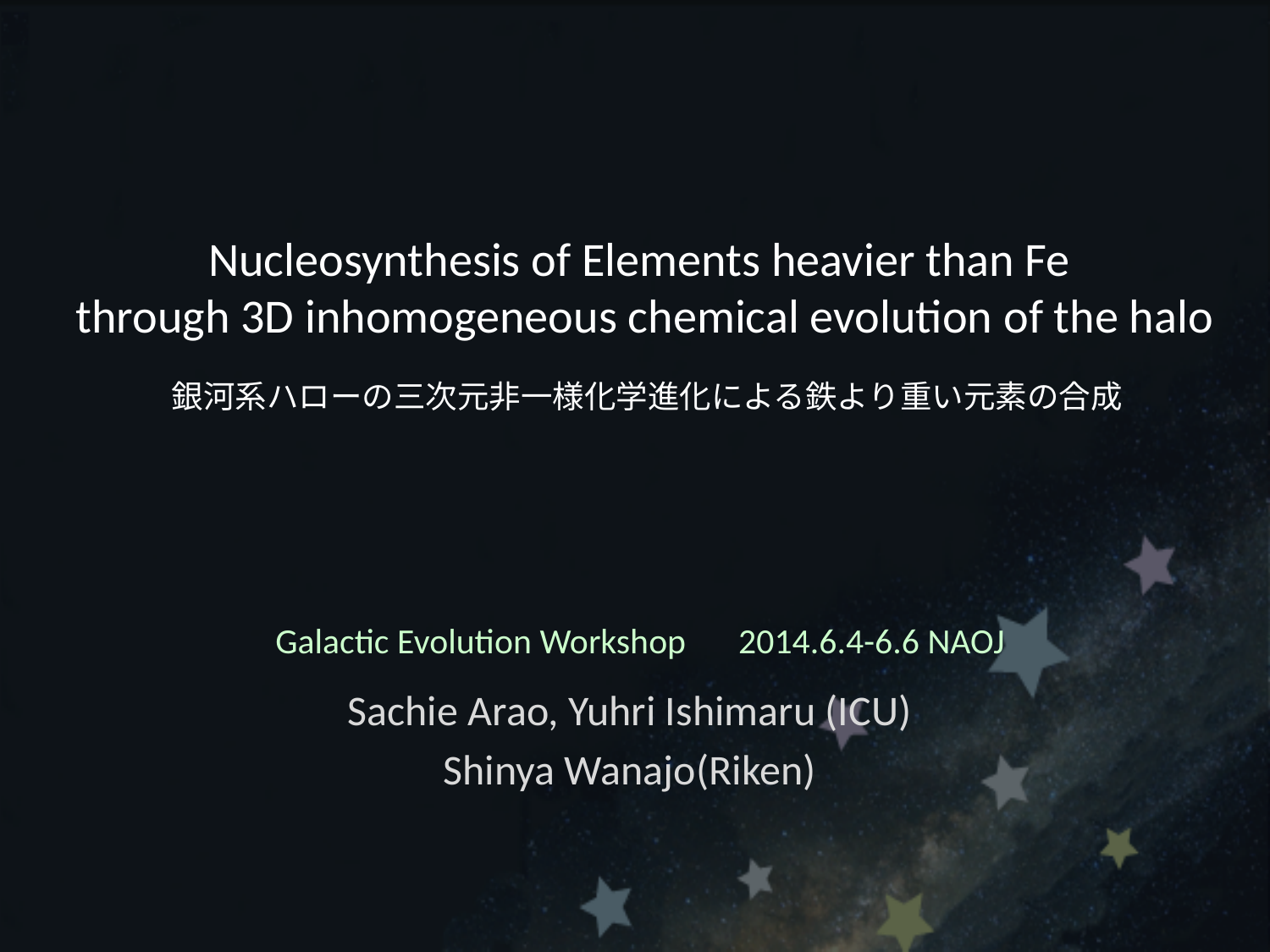

Nucleosynthesis of Elements heavier than Fe
 through 3D inhomogeneous chemical evolution of the halo
銀河系ハローの三次元非一様化学進化による鉄より重い元素の合成
# Galactic Evolution Workshop　2014.6.4-6.6 NAOJ
Sachie Arao, Yuhri Ishimaru (ICU)
Shinya Wanajo(Riken)